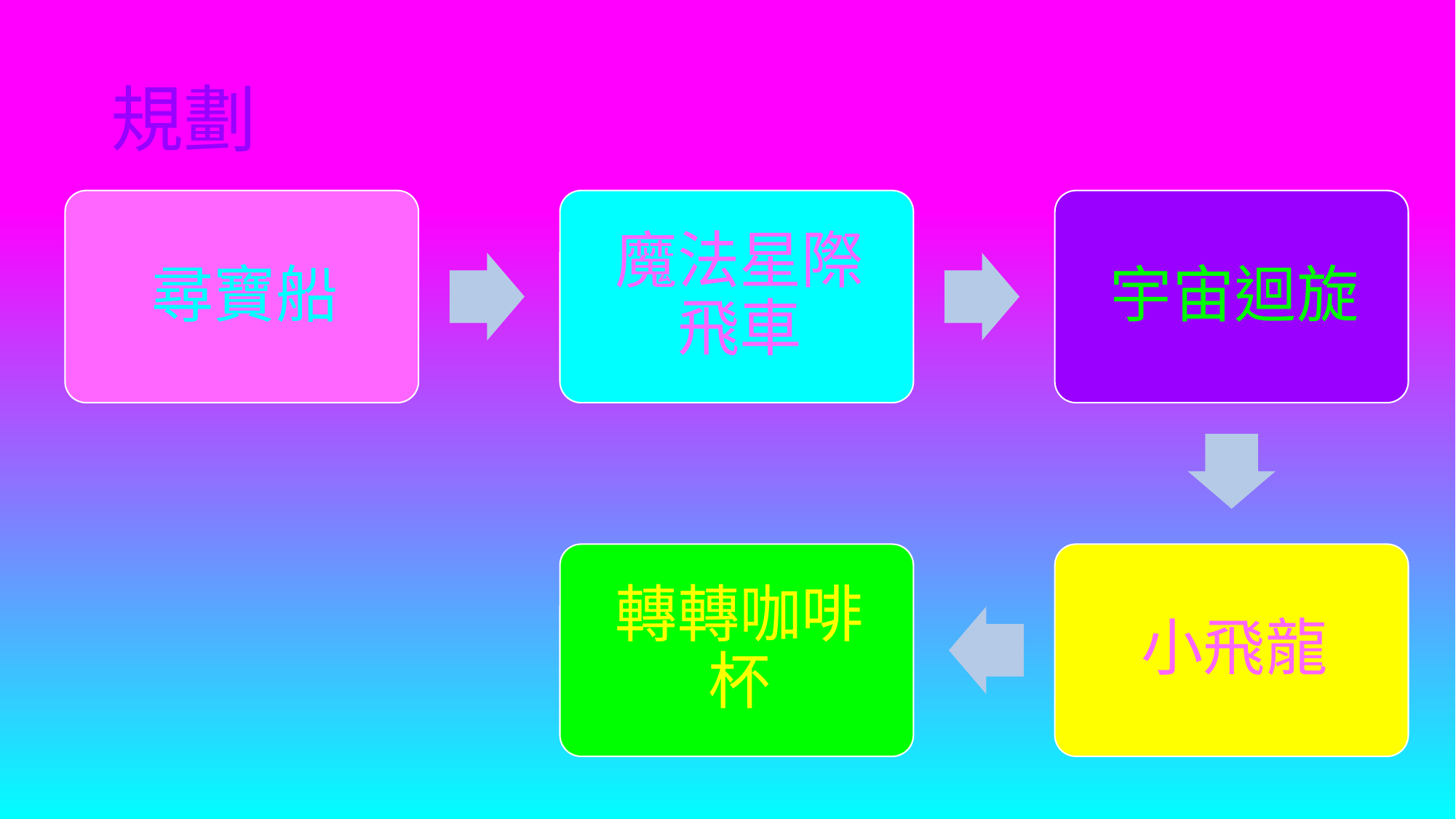

# 規劃
尋寶船

魔法星際飛車

宇宙迴旋

小飛龍

轉轉咖啡杯